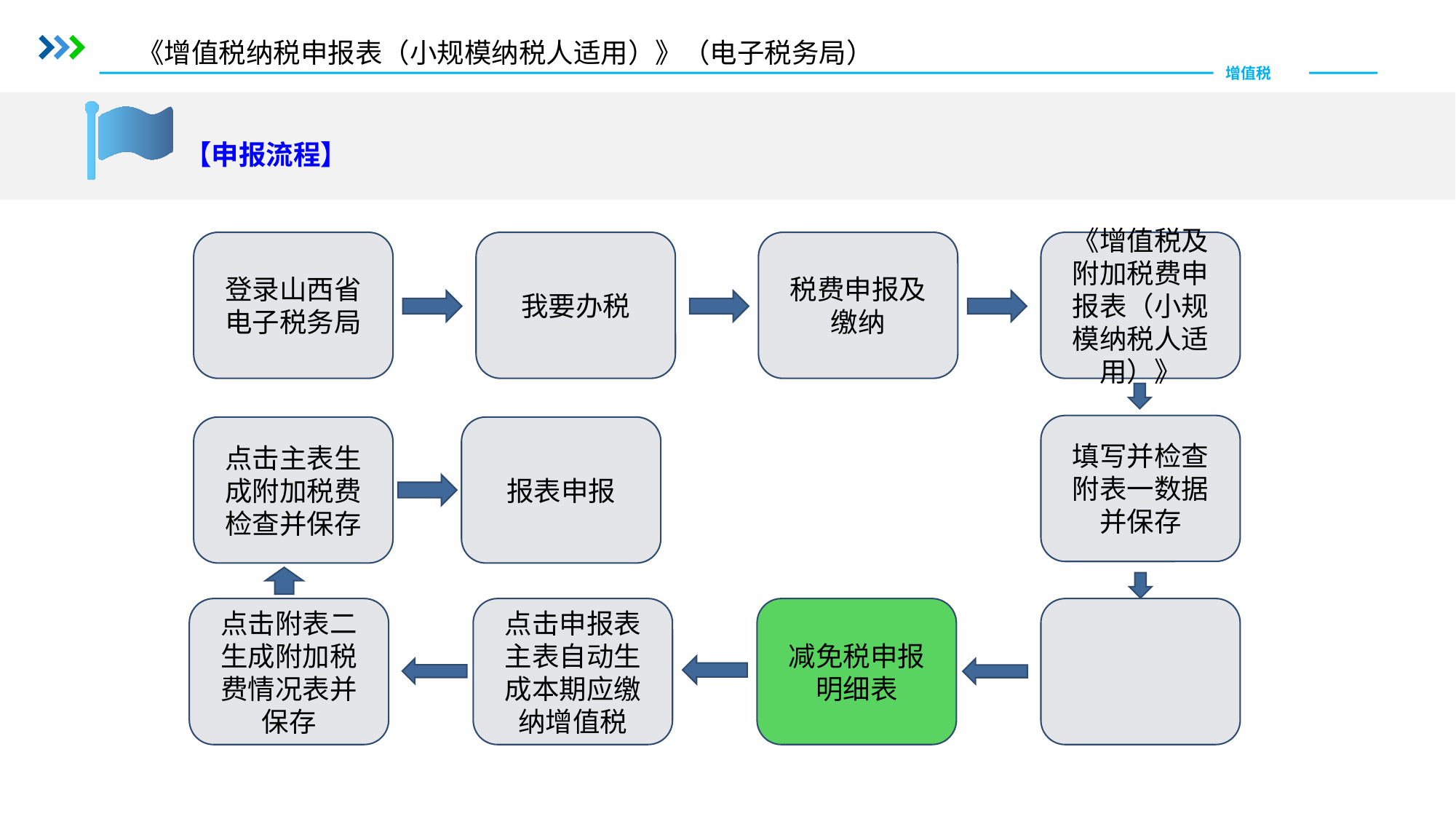

《增值税纳税申报表（小规模纳税人适用）》（电子税务局）

增值税

                           【申报流程】

登录山西省电子税务局
我要办税
税费申报及缴纳
《增值税及附加税费申报表（小规模纳税人适用）》

填写并检查附表一数据并保存
点击主表生成附加税费检查并保存
报表申报

点击附表二生成附加税费情况表并保存
点击申报表主表自动生成本期应缴纳增值税
减免税申报明细表